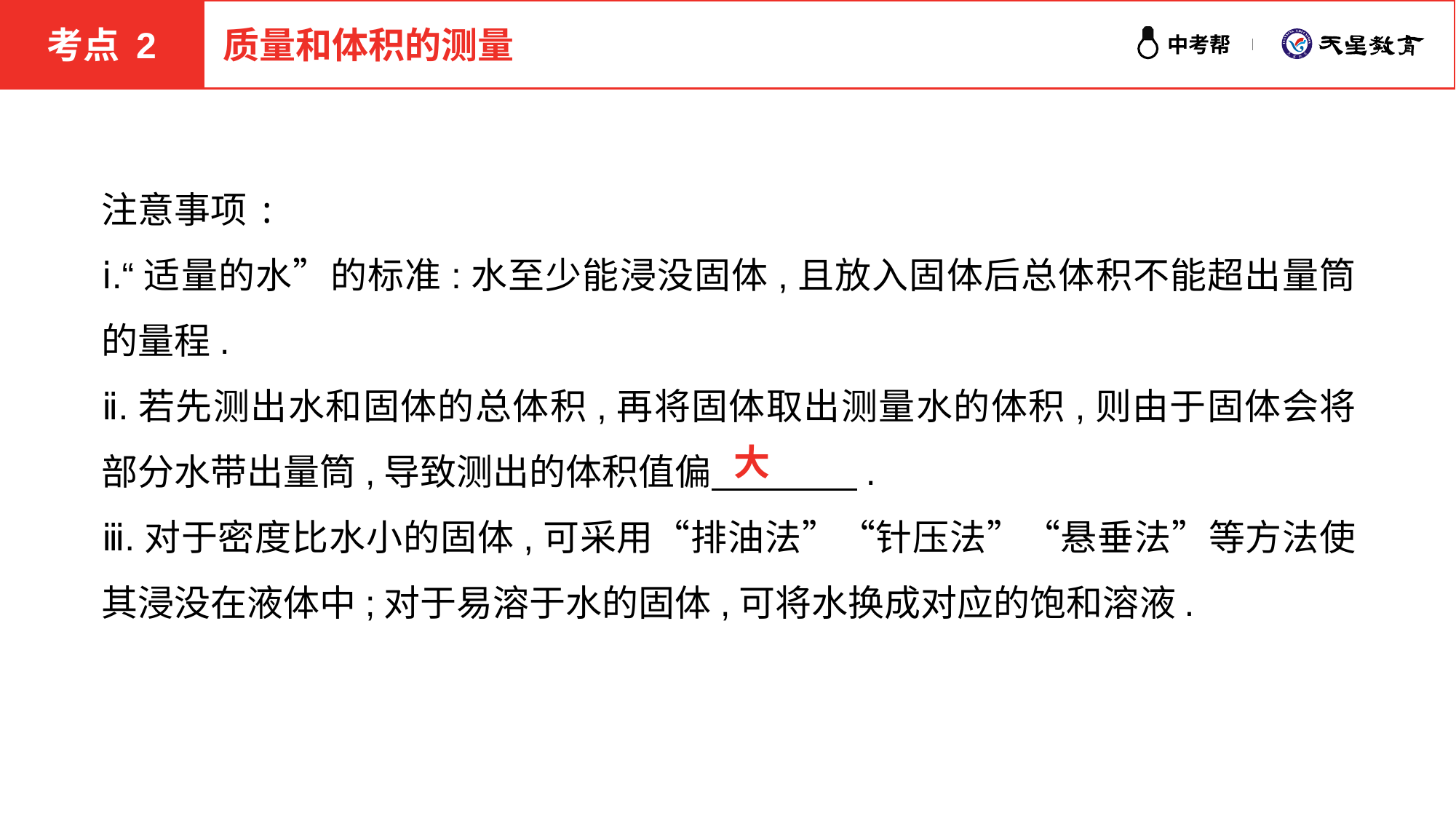

考点 2
质量和体积的测量
注意事项:
ⅰ.“适量的水”的标准:水至少能浸没固体,且放入固体后总体积不能超出量筒的量程.
ⅱ.若先测出水和固体的总体积,再将固体取出测量水的体积,则由于固体会将部分水带出量筒,导致测出的体积值偏　　　　.
ⅲ.对于密度比水小的固体,可采用“排油法”“针压法”“悬垂法”等方法使其浸没在液体中;对于易溶于水的固体,可将水换成对应的饱和溶液.
大